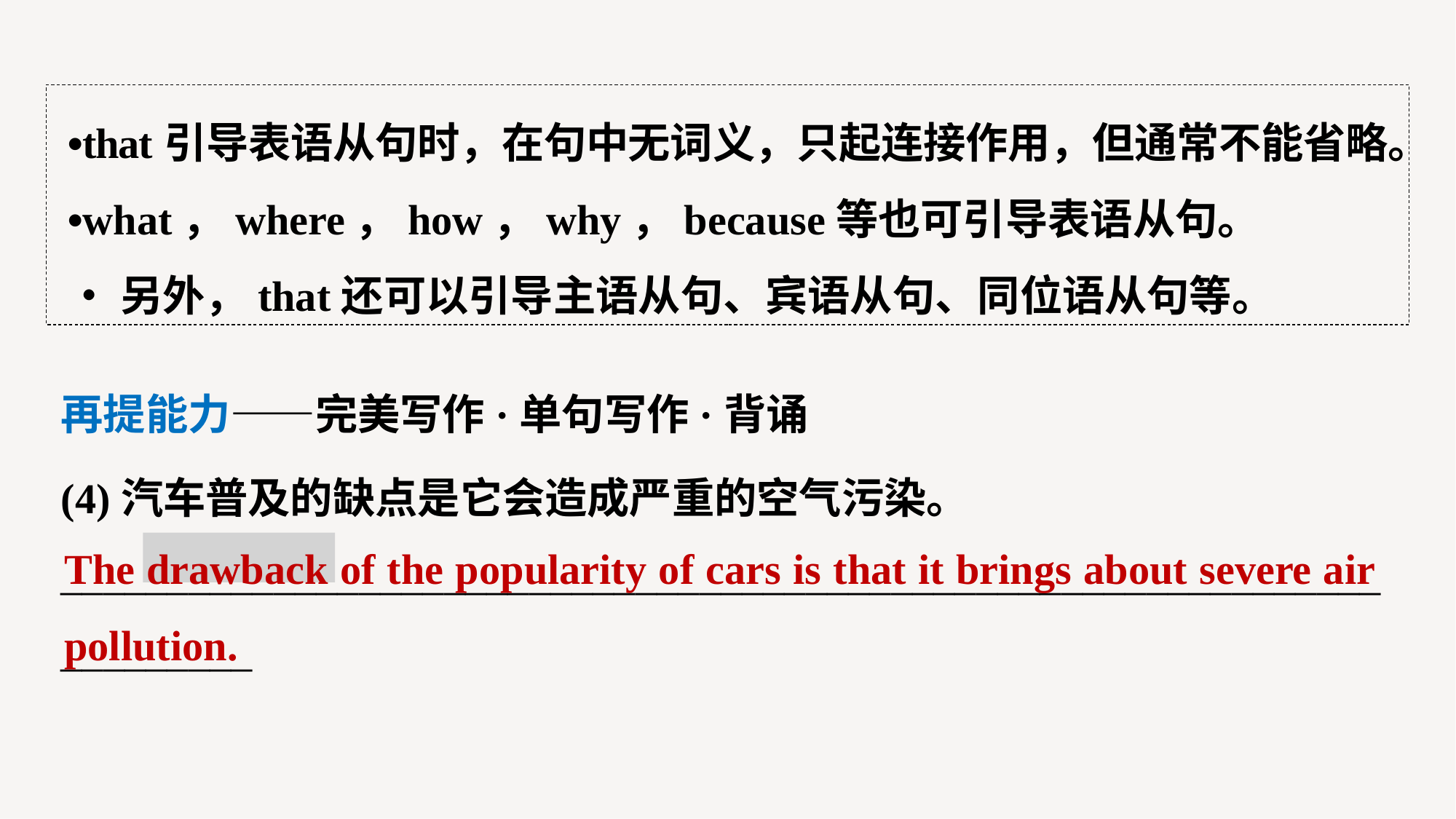

•that引导表语从句时，在句中无词义，只起连接作用，但通常不能省略。
•what，where，how，why，because等也可引导表语从句。
•另外，that还可以引导主语从句、宾语从句、同位语从句等。
再提能力——完美写作·单句写作·背诵
(4)汽车普及的缺点是它会造成严重的空气污染。
_______________________________________________________________________
The drawback of the popularity of cars is that it brings about severe air pollution.